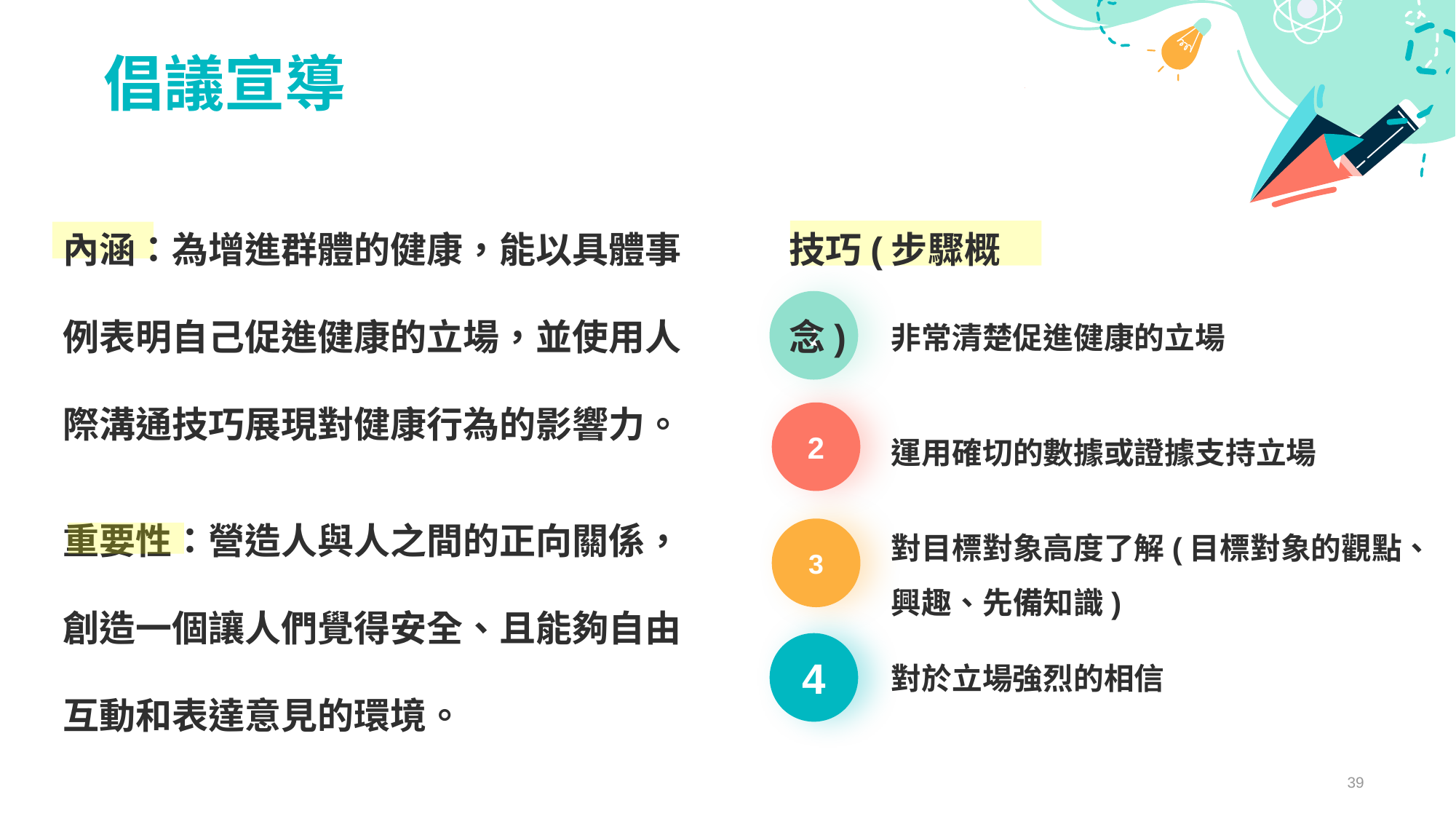

倡議宣導
內涵：為增進群體的健康，能以具體事例表明自己促進健康的立場，並使用人際溝通技巧展現對健康行為的影響力。

重要性：營造人與人之間的正向關係，創造一個讓人們覺得安全、且能夠自由互動和表達意見的環境。
技巧(步驟概念)

１
非常清楚促進健康的立場
2
運用確切的數據或證據支持立場
對目標對象高度了解(目標對象的觀點、興趣、先備知識)
3

4
對於立場強烈的相信
39